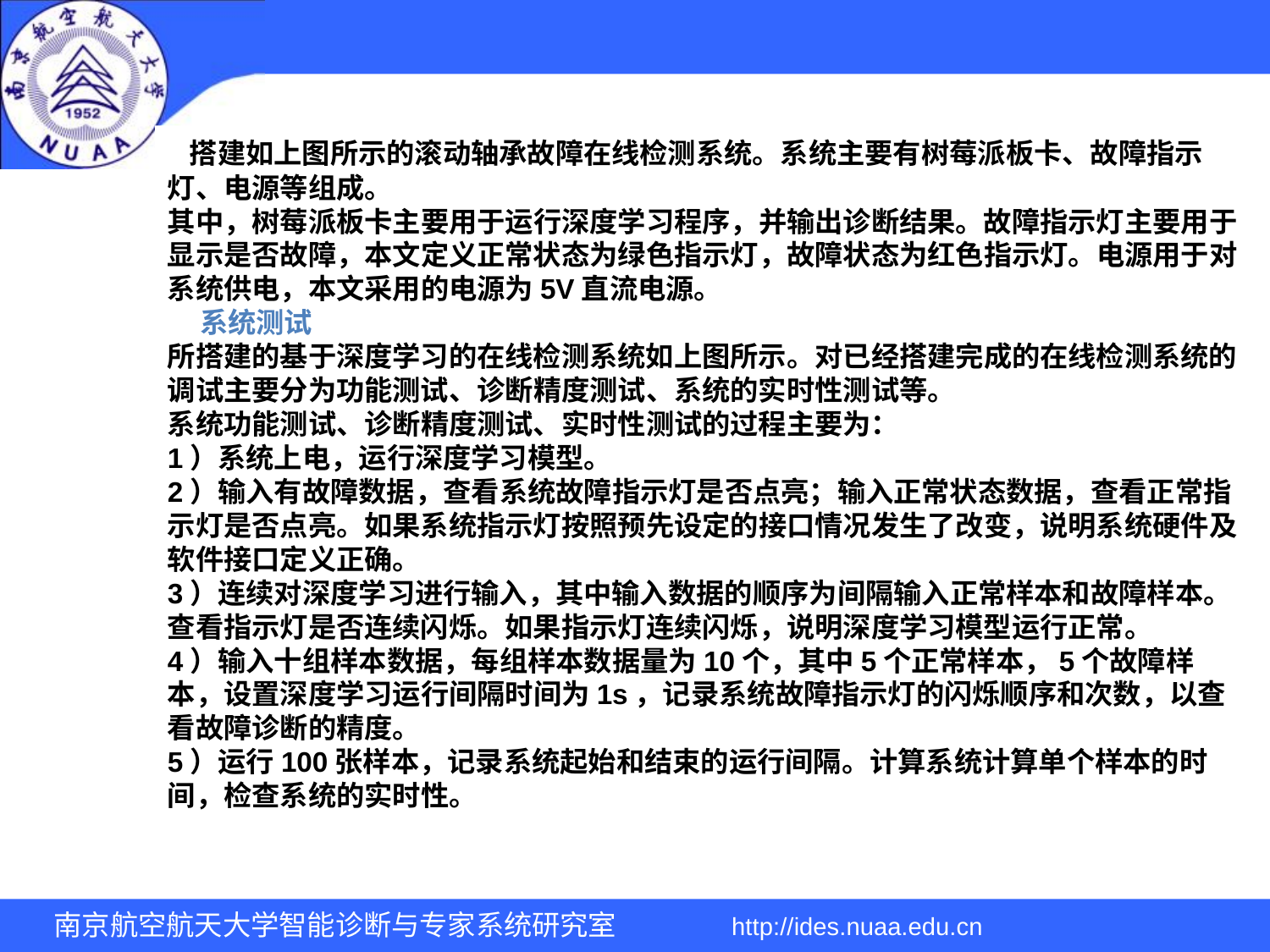

搭建如上图所示的滚动轴承故障在线检测系统。系统主要有树莓派板卡、故障指示灯、电源等组成。
其中，树莓派板卡主要用于运行深度学习程序，并输出诊断结果。故障指示灯主要用于显示是否故障，本文定义正常状态为绿色指示灯，故障状态为红色指示灯。电源用于对系统供电，本文采用的电源为5V直流电源。
    系统测试
所搭建的基于深度学习的在线检测系统如上图所示。对已经搭建完成的在线检测系统的调试主要分为功能测试、诊断精度测试、系统的实时性测试等。
系统功能测试、诊断精度测试、实时性测试的过程主要为：
1）系统上电，运行深度学习模型。
2）输入有故障数据，查看系统故障指示灯是否点亮；输入正常状态数据，查看正常指示灯是否点亮。如果系统指示灯按照预先设定的接口情况发生了改变，说明系统硬件及软件接口定义正确。
3）连续对深度学习进行输入，其中输入数据的顺序为间隔输入正常样本和故障样本。查看指示灯是否连续闪烁。如果指示灯连续闪烁，说明深度学习模型运行正常。
4）输入十组样本数据，每组样本数据量为10个，其中5个正常样本，5个故障样本，设置深度学习运行间隔时间为1s，记录系统故障指示灯的闪烁顺序和次数，以查看故障诊断的精度。
5）运行100张样本，记录系统起始和结束的运行间隔。计算系统计算单个样本的时间，检查系统的实时性。
南京航空航天大学智能诊断与专家系统研究室                 http://ides.nuaa.edu.cn